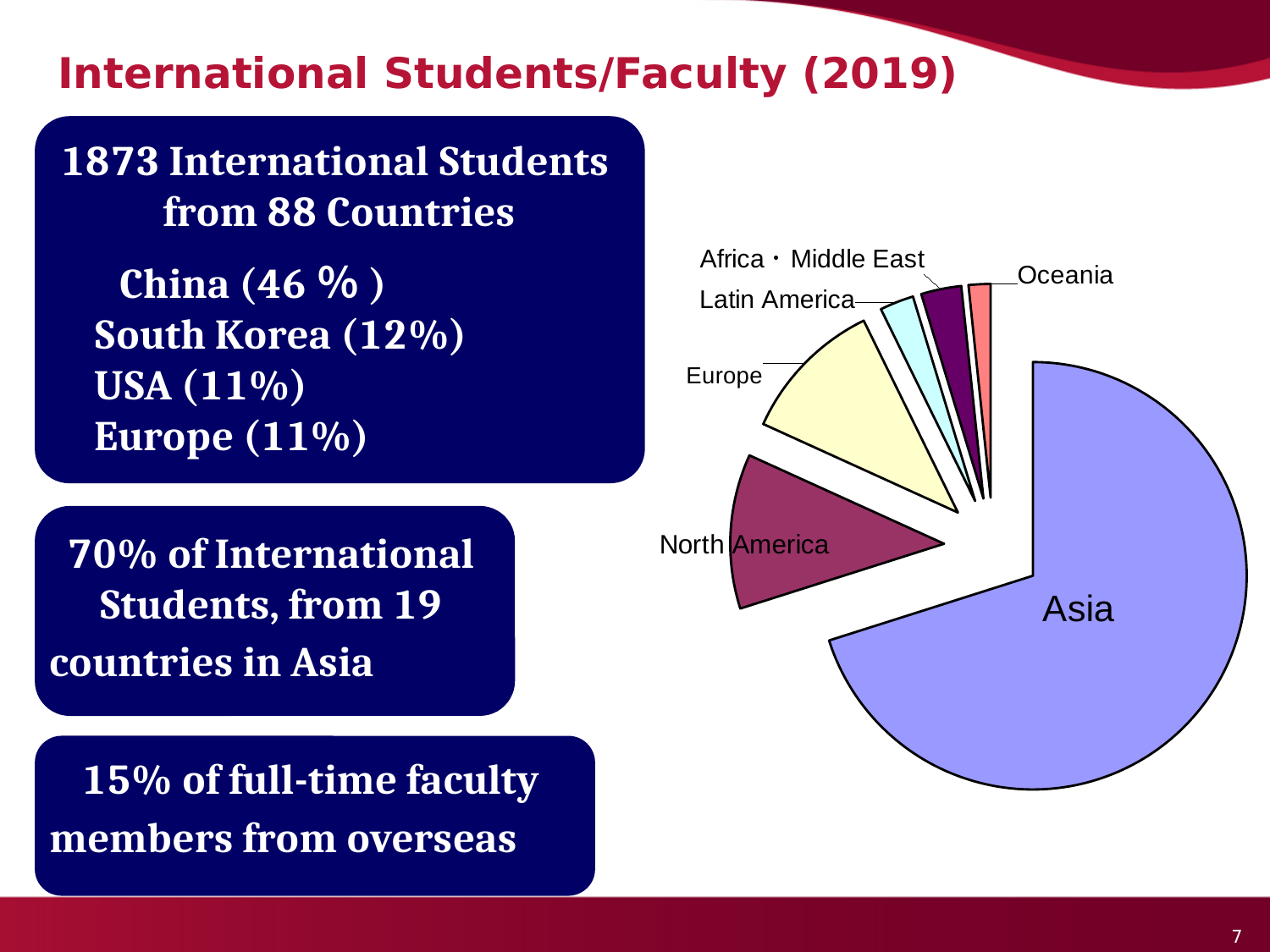

International Students/Faculty (2019)

1873 International Students
 from 88 Countries
　  China (46％)
     South Korea (12%)
    USA (11%)
     Europe (11%)

### Chart

| Category |  |
|---|---|
| Asia | 1313.0 |
| North America | 219.0 |
| Europe | 205.0 |
| Latin America | 48.0 |
| Africa・Middle East | 57.0 |
| Oceania | 31.0 |
70% of International Students, from 19 countries in Asia

15% of full-time faculty members from overseas

7